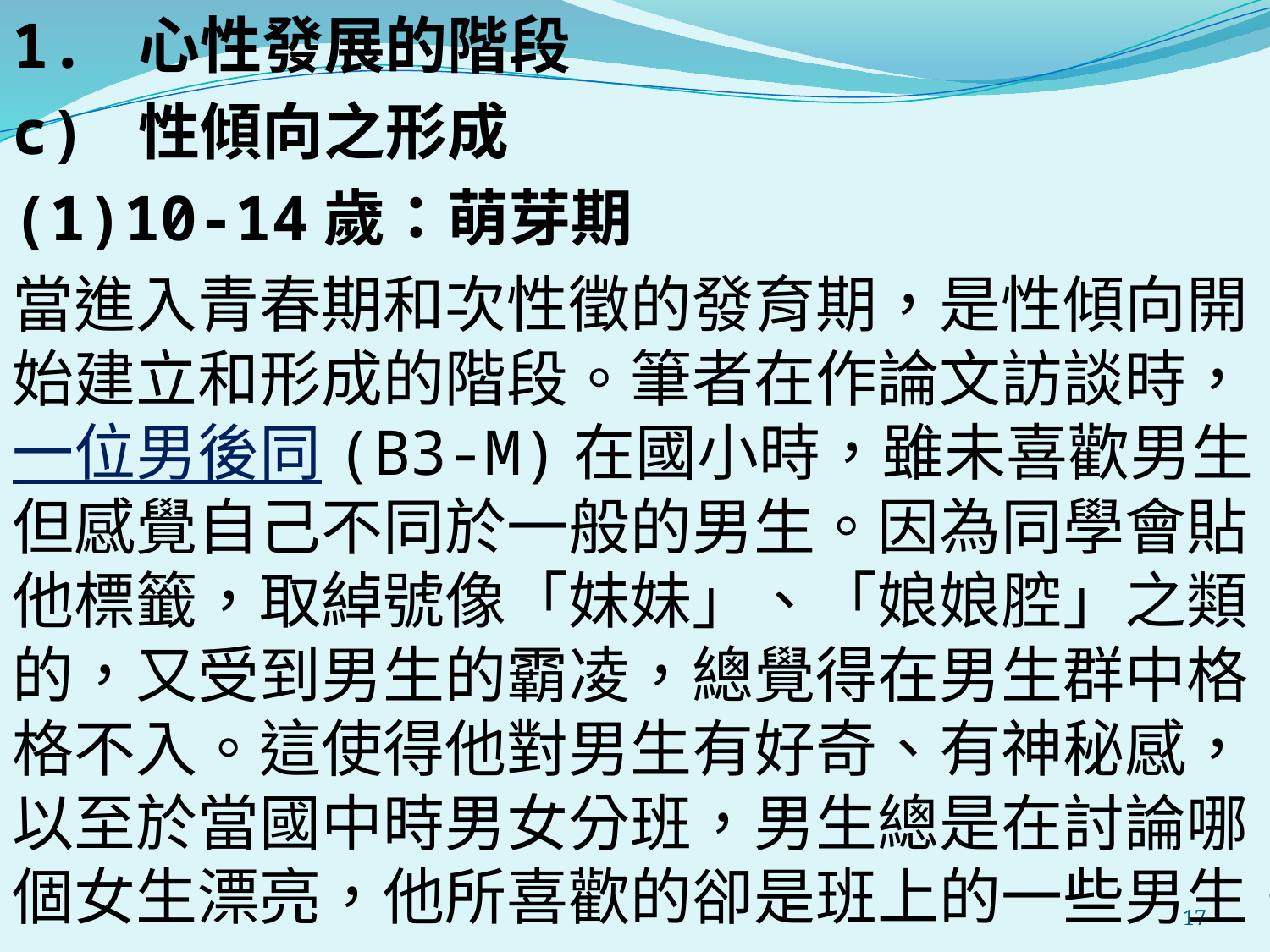

1. 心性發展的階段
c) 性傾向之形成
(1)10-14歲：萌芽期
當進入青春期和次性徵的發育期，是性傾向開始建立和形成的階段。筆者在作論文訪談時，一位男後同(B3-M)在國小時，雖未喜歡男生，但感覺自己不同於一般的男生。因為同學會貼他標籤，取綽號像「妹妹」、「娘娘腔」之類的，又受到男生的霸凌，總覺得在男生群中格格不入。這使得他對男生有好奇、有神秘感，以至於當國中時男女分班，男生總是在討論哪個女生漂亮，他所喜歡的卻是班上的一些男生。
#

17